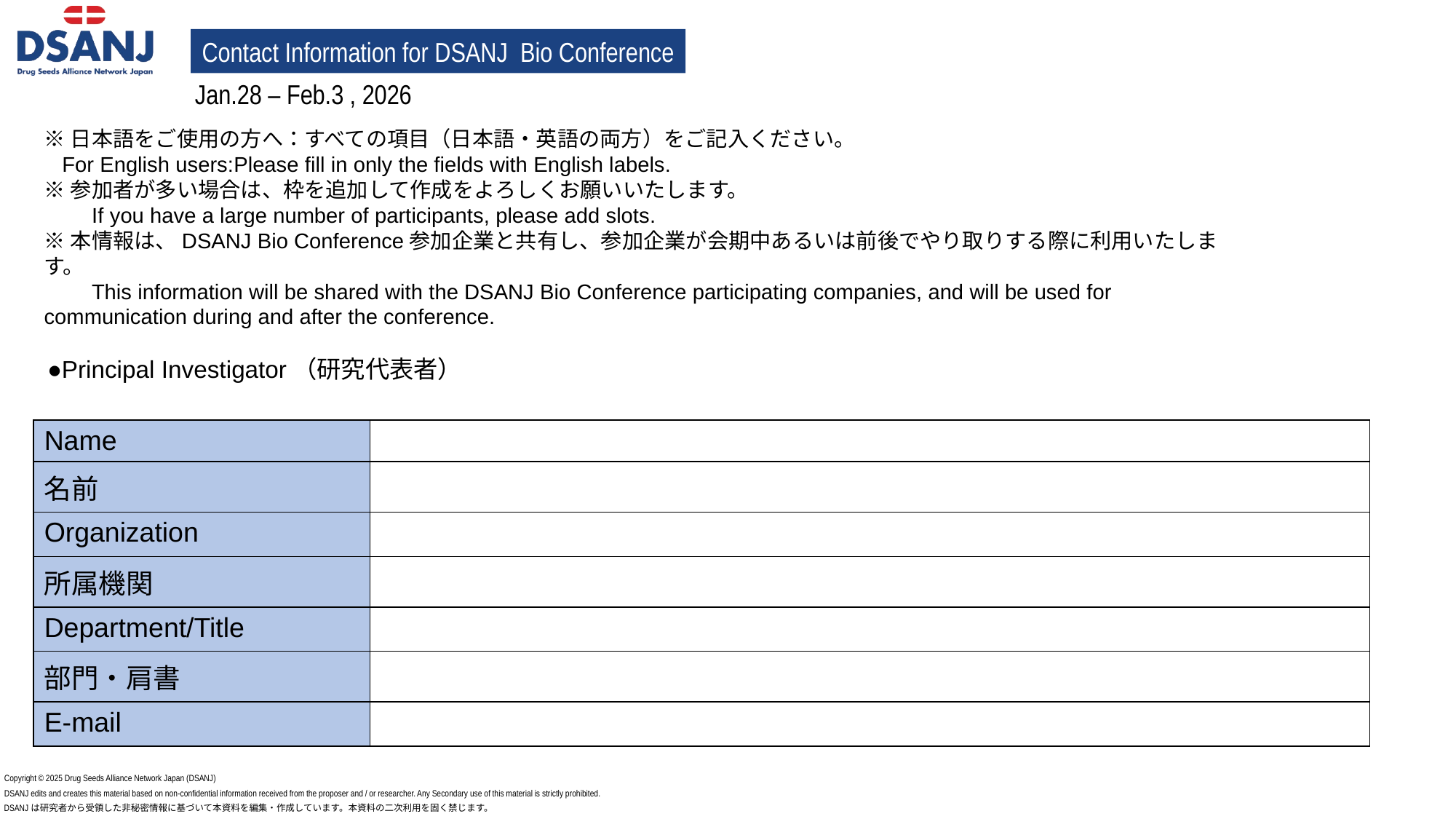

Contact Information for DSANJ  Bio Conference
Jan.28 – Feb.3 , 2026
※日本語をご使用の方へ：すべての項目（日本語・英語の両方）をご記入ください。
   For English users:Please fill in only the fields with English labels.
※参加者が多い場合は、枠を追加して作成をよろしくお願いいたします。
　　If you have a large number of participants, please add slots.
※本情報は、DSANJ Bio Conference参加企業と共有し、参加企業が会期中あるいは前後でやり取りする際に利用いたします。
　　This information will be shared with the DSANJ Bio Conference participating companies, and will be used for communication during and after the conference.

●Principal Investigator（研究代表者）
| Name |  |
| --- | --- |
| 名前 |  |
| Organization |  |
| 所属機関 |  |
| Department/Title |  |
| 部門・肩書 |  |
| E-mail |  |
Copyright © 2025 Drug Seeds Alliance Network Japan (DSANJ)
DSANJ edits and creates this material based on non-confidential information received from the proposer and / or researcher. Any Secondary use of this material is strictly prohibited.
DSANJは研究者から受領した非秘密情報に基づいて本資料を編集・作成しています。本資料の二次利用を固く禁じます。